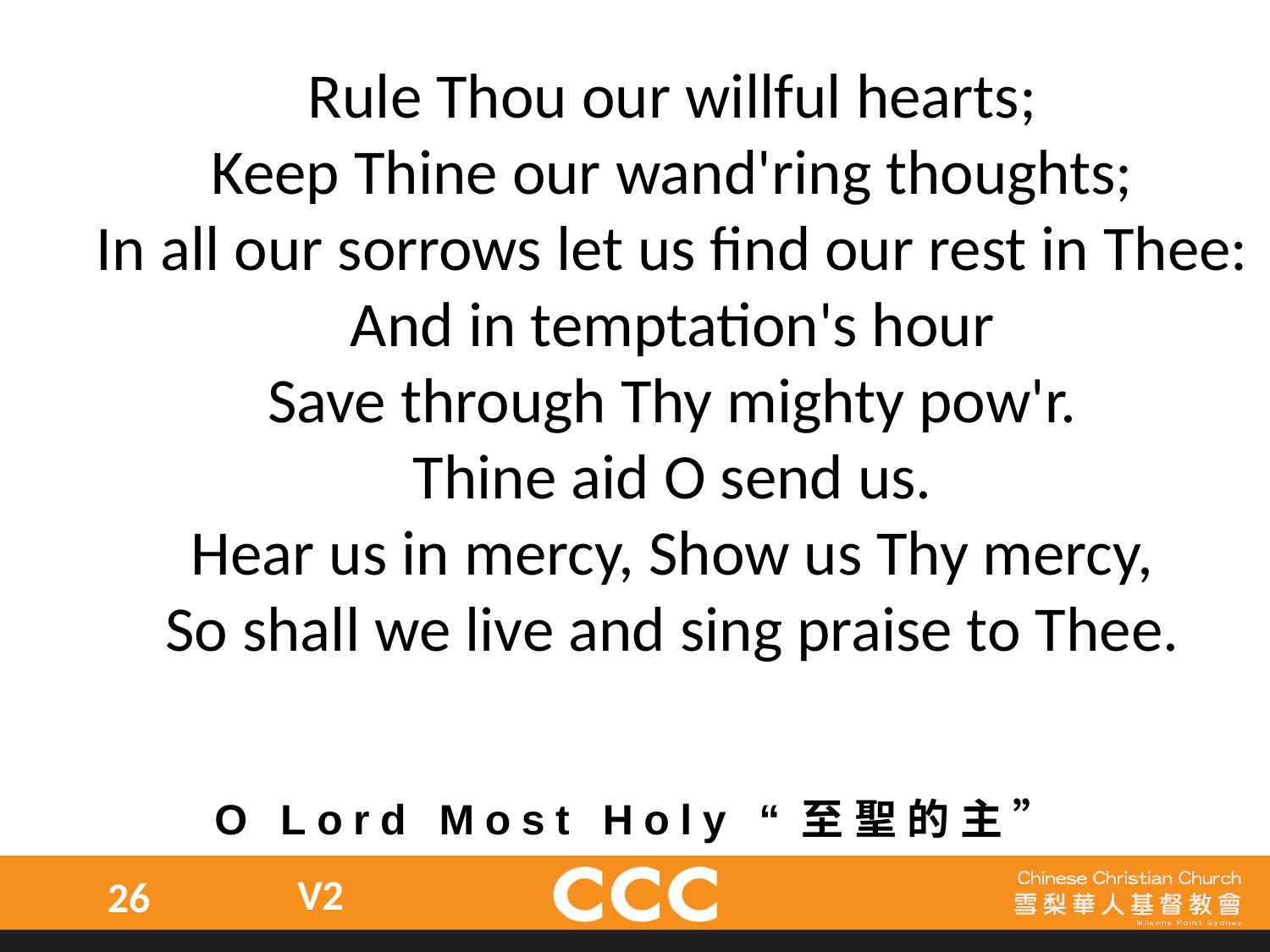

Rule Thou our willful hearts;
Keep Thine our wand'ring thoughts;
In all our sorrows let us find our rest in Thee:
And in temptation's hour
Save through Thy mighty pow'r.
Thine aid O send us.
Hear us in mercy, Show us Thy mercy,
So shall we live and sing praise to Thee.
O Lord Most Holy “至聖的主”
V2
26